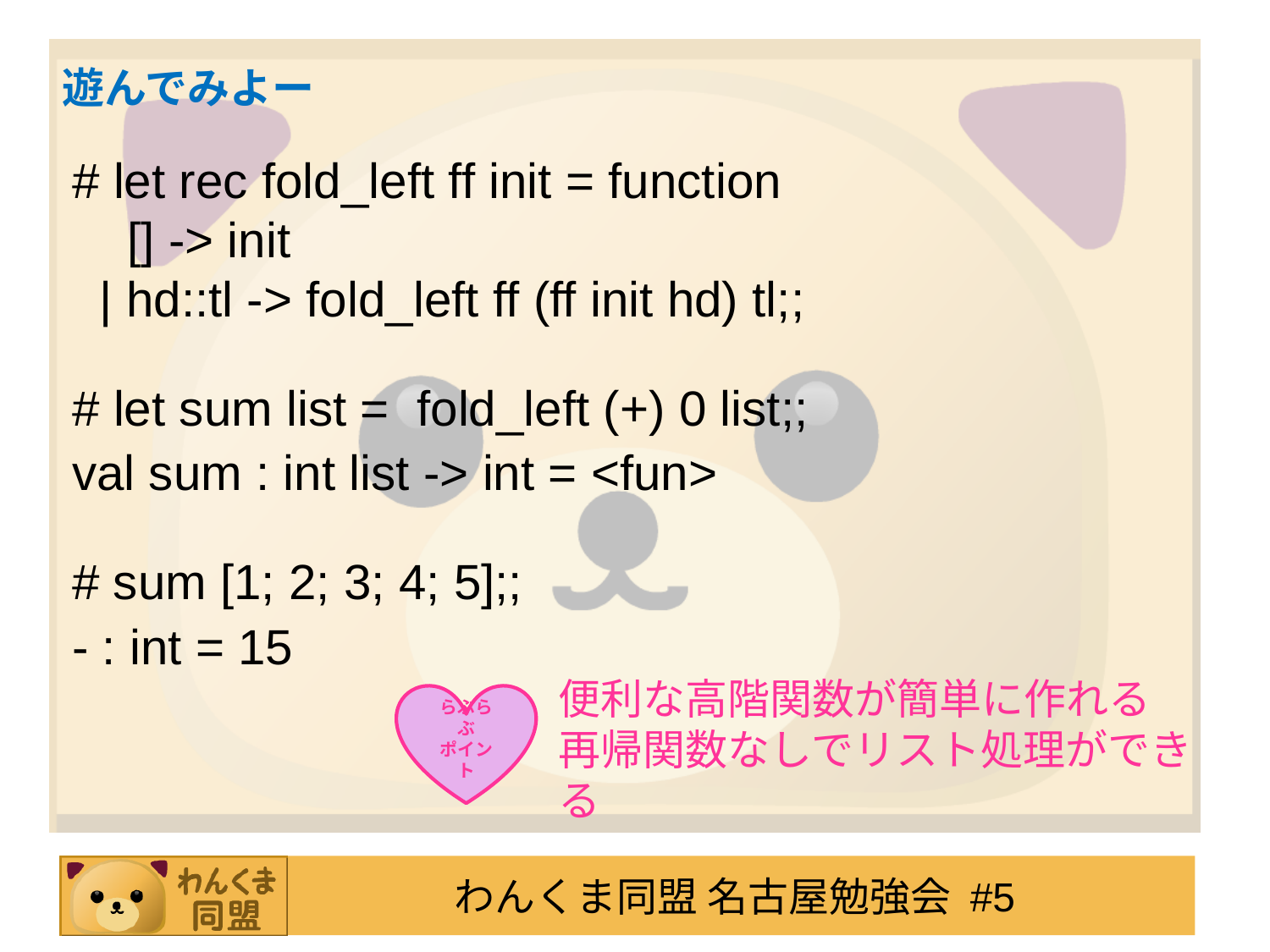

# 遊んでみよー
# let rec fold_left ff init = function
    [] -> init
  | hd::tl -> fold_left ff (ff init hd) tl;;
# let sum list =  fold_left (+) 0 list;;
val sum : int list -> int = <fun>
# sum [1; 2; 3; 4; 5];;
- : int = 15
らぶらぶ
ポイント
便利な高階関数が簡単に作れる
再帰関数なしでリスト処理ができる